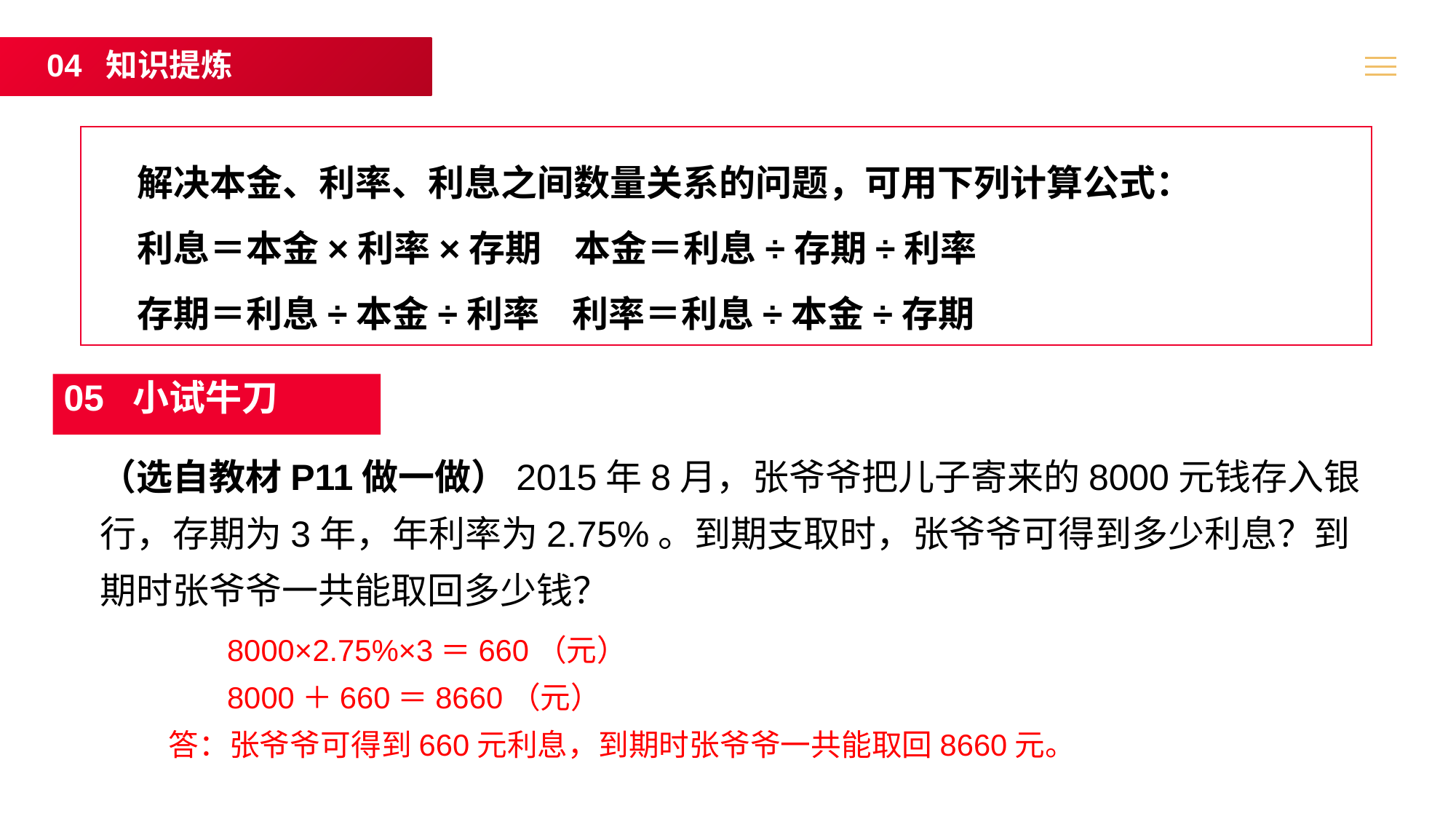

04  知识提炼

解决本金、利率、利息之间数量关系的问题，可用下列计算公式：
利息＝本金×利率×存期    本金＝利息÷存期÷利率
存期＝利息÷本金÷利率    利率＝利息÷本金÷存期
05  小试牛刀
（选自教材P11做一做）2015年8月，张爷爷把儿子寄来的8000元钱存入银行，存期为3年，年利率为2.75%。到期支取时，张爷爷可得到多少利息？到期时张爷爷一共能取回多少钱？
       8000×2.75%×3＝660（元）
       8000＋660＝8660（元）
答：张爷爷可得到660元利息，到期时张爷爷一共能取回8660元。